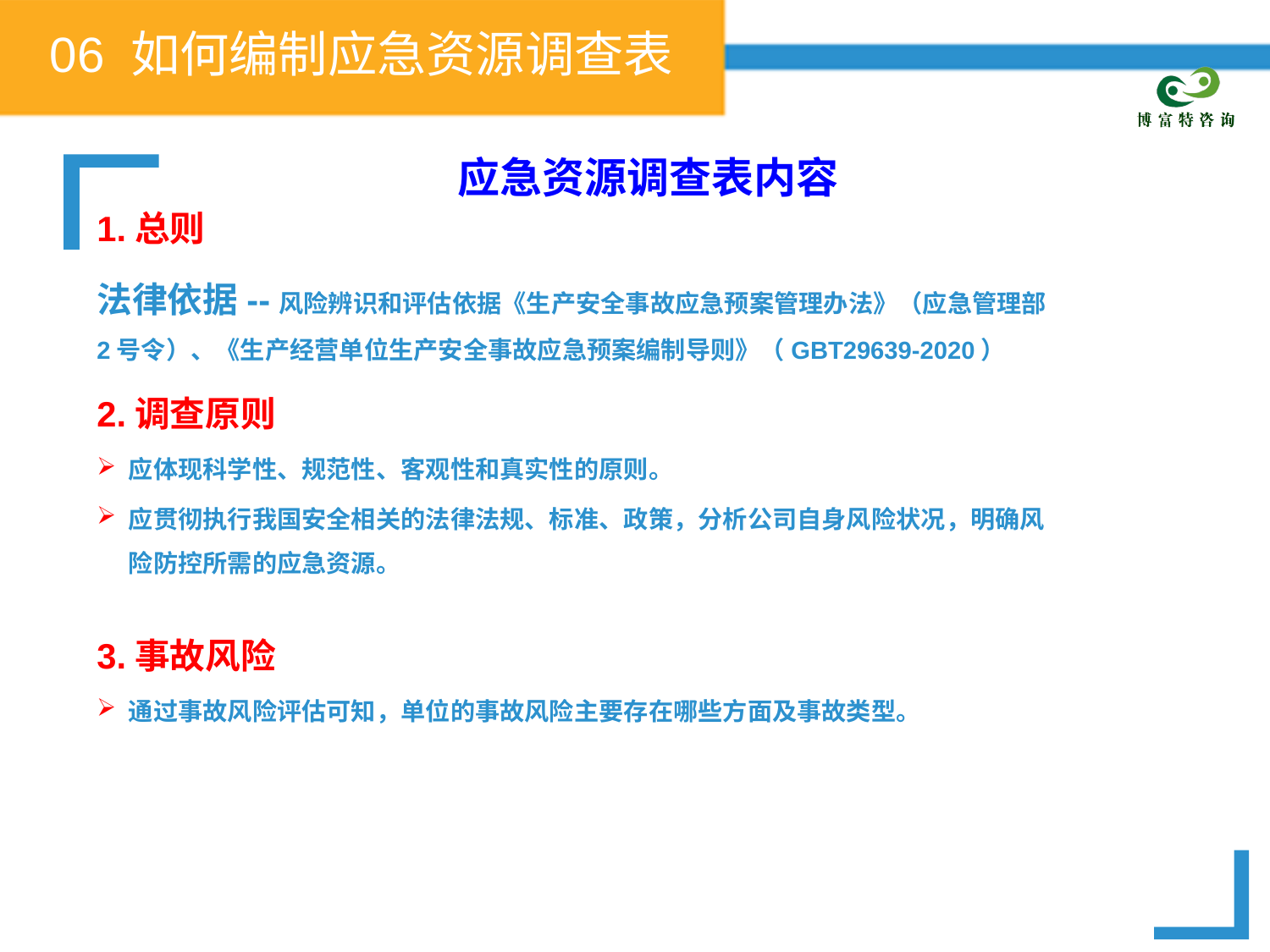

06 如何编制应急资源调查表
应急资源调查表内容

1.总则
法律依据--风险辨识和评估依据《生产安全事故应急预案管理办法》（应急管理部2号令）、《生产经营单位生产安全事故应急预案编制导则》（GBT29639-2020）
2.调查原则
应体现科学性、规范性、客观性和真实性的原则。
应贯彻执行我国安全相关的法律法规、标准、政策，分析公司自身风险状况，明确风险防控所需的应急资源。

3.事故风险
通过事故风险评估可知，单位的事故风险主要存在哪些方面及事故类型。